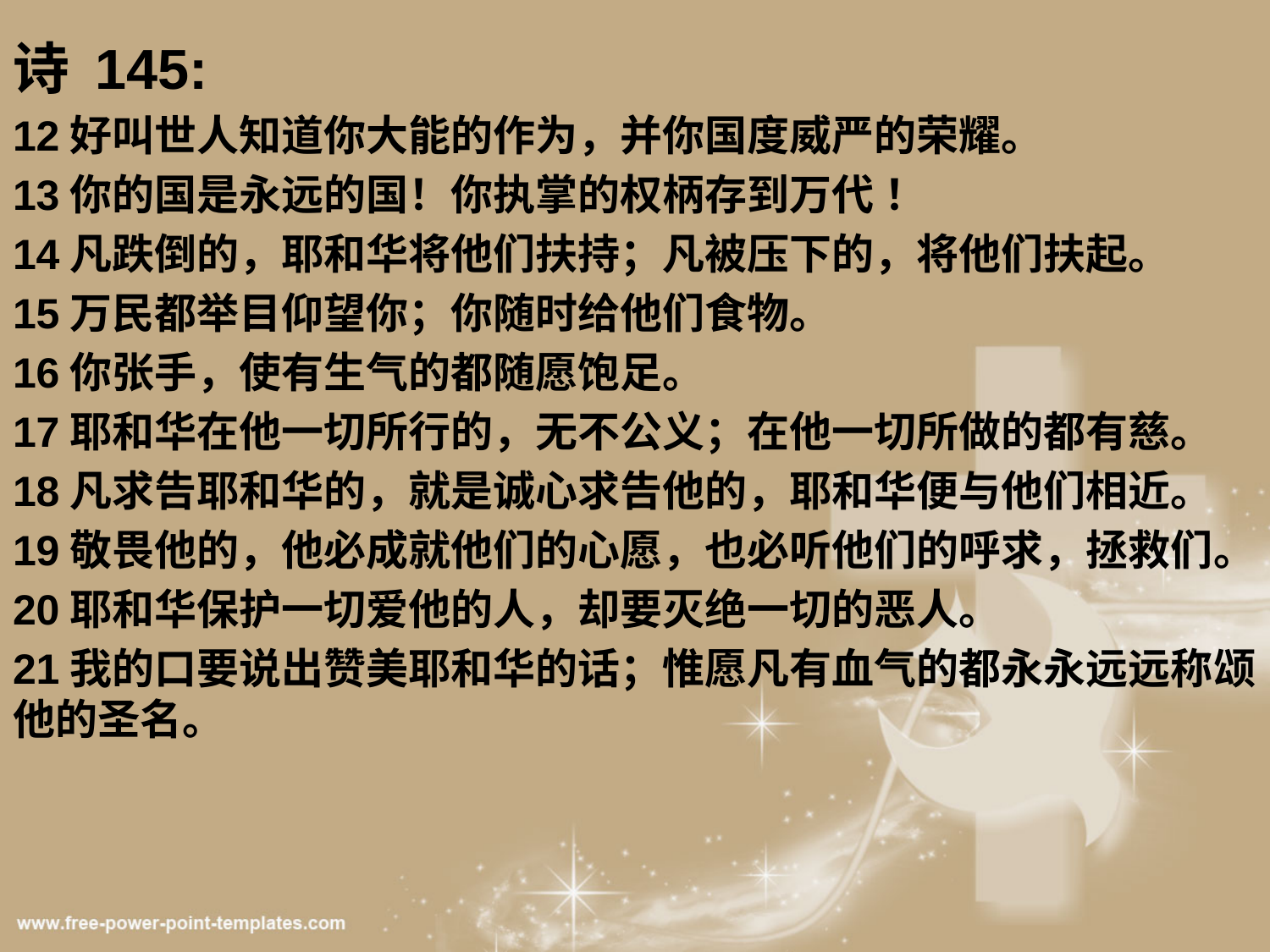

诗 145:
12好叫世人知道你大能的作为，并你国度威严的荣耀。
13你的国是永远的国！你执掌的权柄存到万代 ！
14凡跌倒的，耶和华将他们扶持；凡被压下的，将他们扶起。
15万民都举目仰望你；你随时给他们食物。
16你张手，使有生气的都随愿饱足。
17耶和华在他一切所行的，无不公义；在他一切所做的都有慈。
18凡求告耶和华的，就是诚心求告他的，耶和华便与他们相近。
19敬畏他的，他必成就他们的心愿，也必听他们的呼求，拯救们。
20耶和华保护一切爱他的人，却要灭绝一切的恶人。
21我的口要说出赞美耶和华的话；惟愿凡有血气的都永永远远称颂 他的圣名。